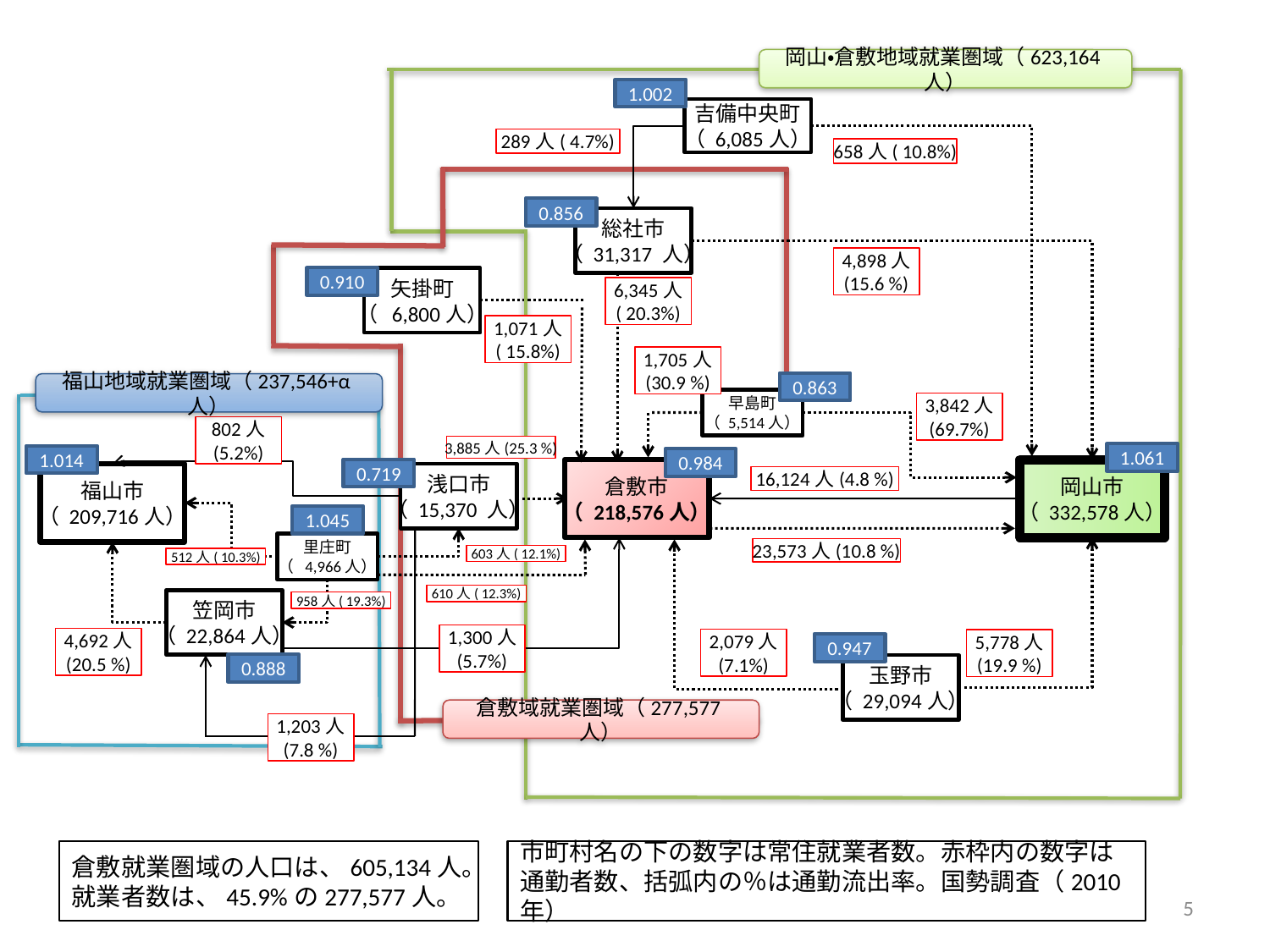

岡山・倉敷地域就業圏域（623,164人）
1.002
吉備中央町
（ 6,085人）
289人( 4.7%)
658人( 10.8%)
0.856
総社市
（ 31,317 人）
4,898人
(15.6 %)
0.910
矢掛町
（  6,800人）
6,345人
( 20.3%)
1,071人
( 15.8%)
1,705人
(30.9 %)
0.863
福山地域就業圏域（237,546+α人）
早島町
（ 5,514人）
3,842人
(69.7%)
802人
(5.2%)
3,885人(25.3 %)
1.061
1.014
0.984
0.719
倉敷市
（ 218,576人）
岡山市
（ 332,578人）
浅口市
（ 15,370 人）
福山市
（ 209,716人）
16,124人(4.8 %)
1.045
里庄町
（  4,966人）
23,573人(10.8 %)
603人( 12.1%)
512人( 10.3%)
610人( 12.3%)
笠岡市
（ 22,864人）
958人( 19.3%)
1,300人
(5.7%)
4,692人
(20.5 %)
2,079人
(7.1%)
5,778人
(19.9 %)
0.947
0.888
玉野市
（ 29,094人）
倉敷域就業圏域（277,577人）
1,203人
(7.8 %)
倉敷就業圏域の人口は、605,134人。
就業者数は、45.9%の277,577人。
市町村名の下の数字は常住就業者数。赤枠内の数字は通勤者数、括弧内の％は通勤流出率。国勢調査（2010年）
5